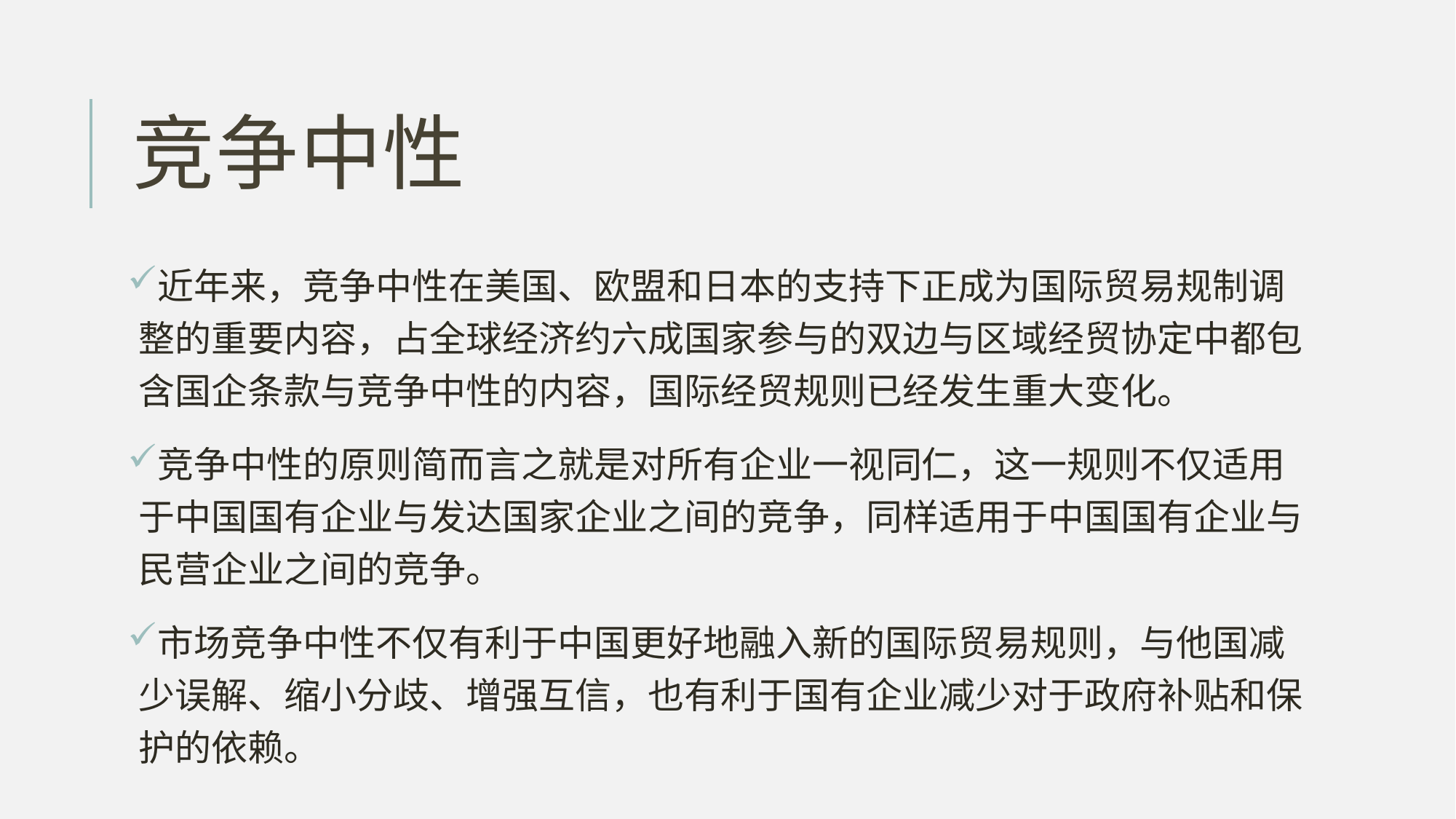

# 竞争中性
近年来，竞争中性在美国、欧盟和日本的支持下正成为国际贸易规制调整的重要内容，占全球经济约六成国家参与的双边与区域经贸协定中都包含国企条款与竞争中性的内容，国际经贸规则已经发生重大变化。
竞争中性的原则简而言之就是对所有企业一视同仁，这一规则不仅适用于中国国有企业与发达国家企业之间的竞争，同样适用于中国国有企业与民营企业之间的竞争。
市场竞争中性不仅有利于中国更好地融入新的国际贸易规则，与他国减少误解、缩小分歧、增强互信，也有利于国有企业减少对于政府补贴和保护的依赖。